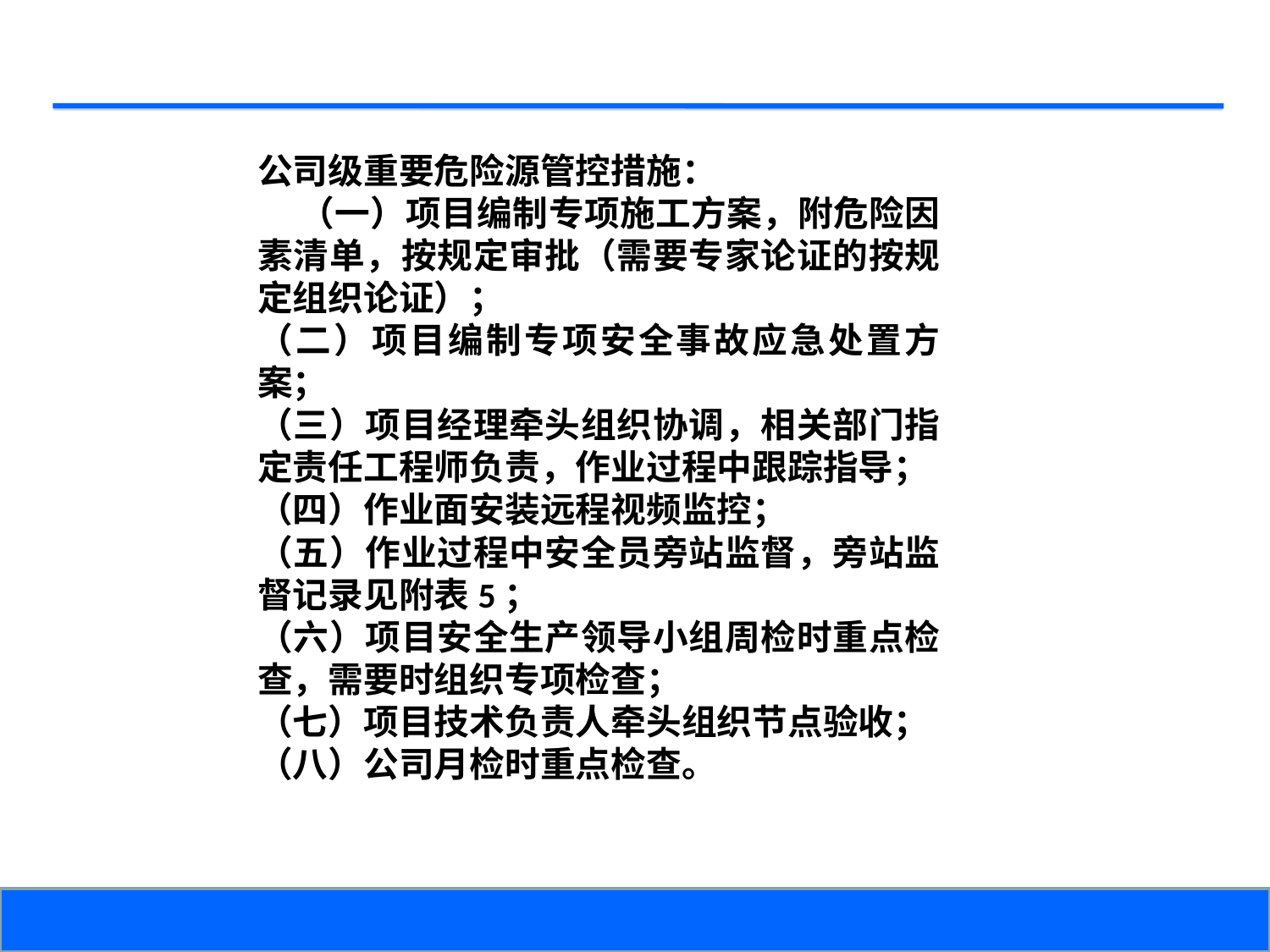

公司级重要危险源管控措施：
    （一）项目编制专项施工方案，附危险因素清单，按规定审批（需要专家论证的按规定组织论证）；
（二）项目编制专项安全事故应急处置方案；
（三）项目经理牵头组织协调，相关部门指定责任工程师负责，作业过程中跟踪指导；
（四）作业面安装远程视频监控；
（五）作业过程中安全员旁站监督，旁站监督记录见附表5；
（六）项目安全生产领导小组周检时重点检查，需要时组织专项检查；
（七）项目技术负责人牵头组织节点验收；
（八）公司月检时重点检查。